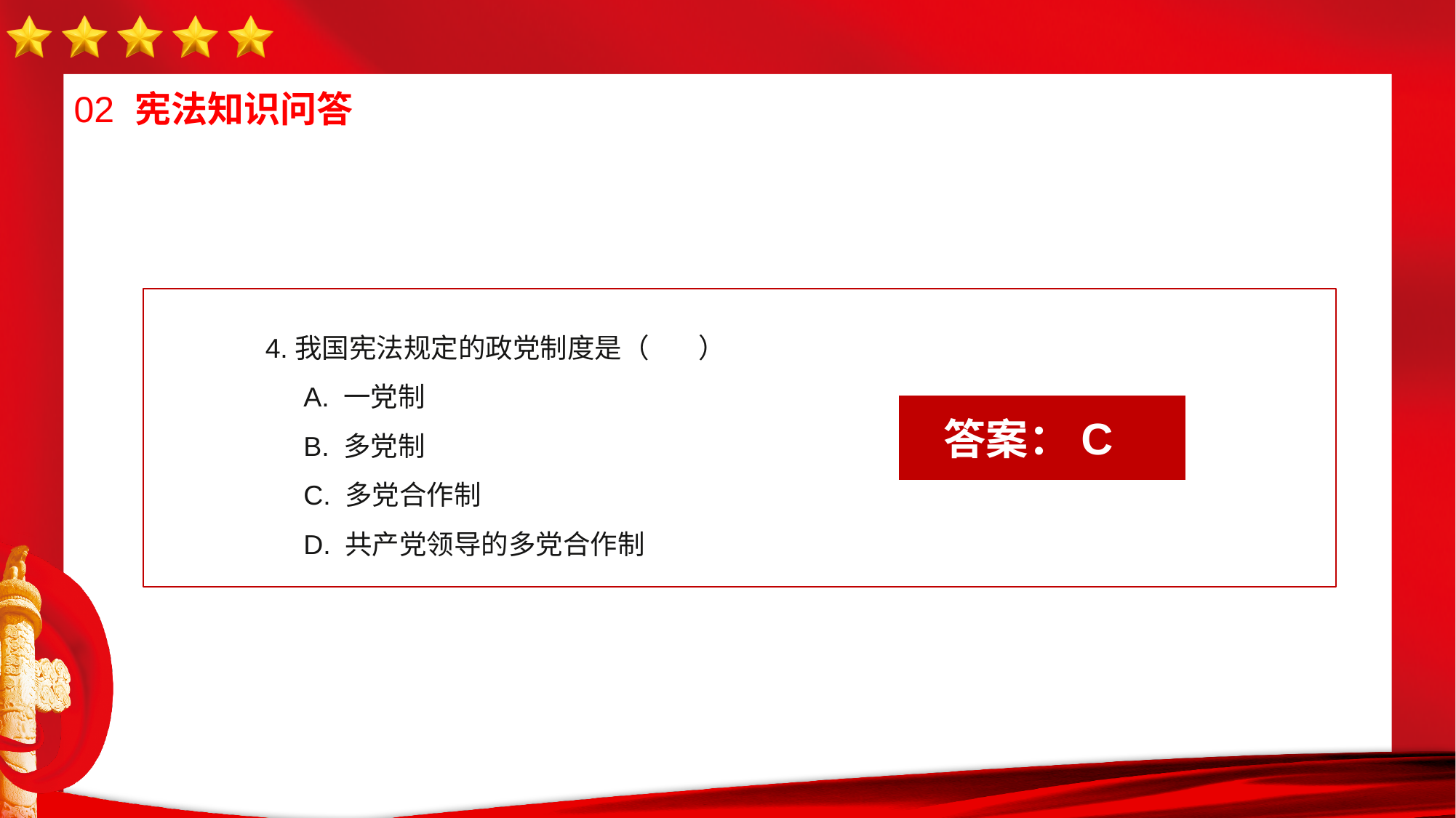

4.我国宪法规定的政党制度是（        ）
     A. 一党制
     B. 多党制
     C. 多党合作制
     D. 共产党领导的多党合作制

答案：C